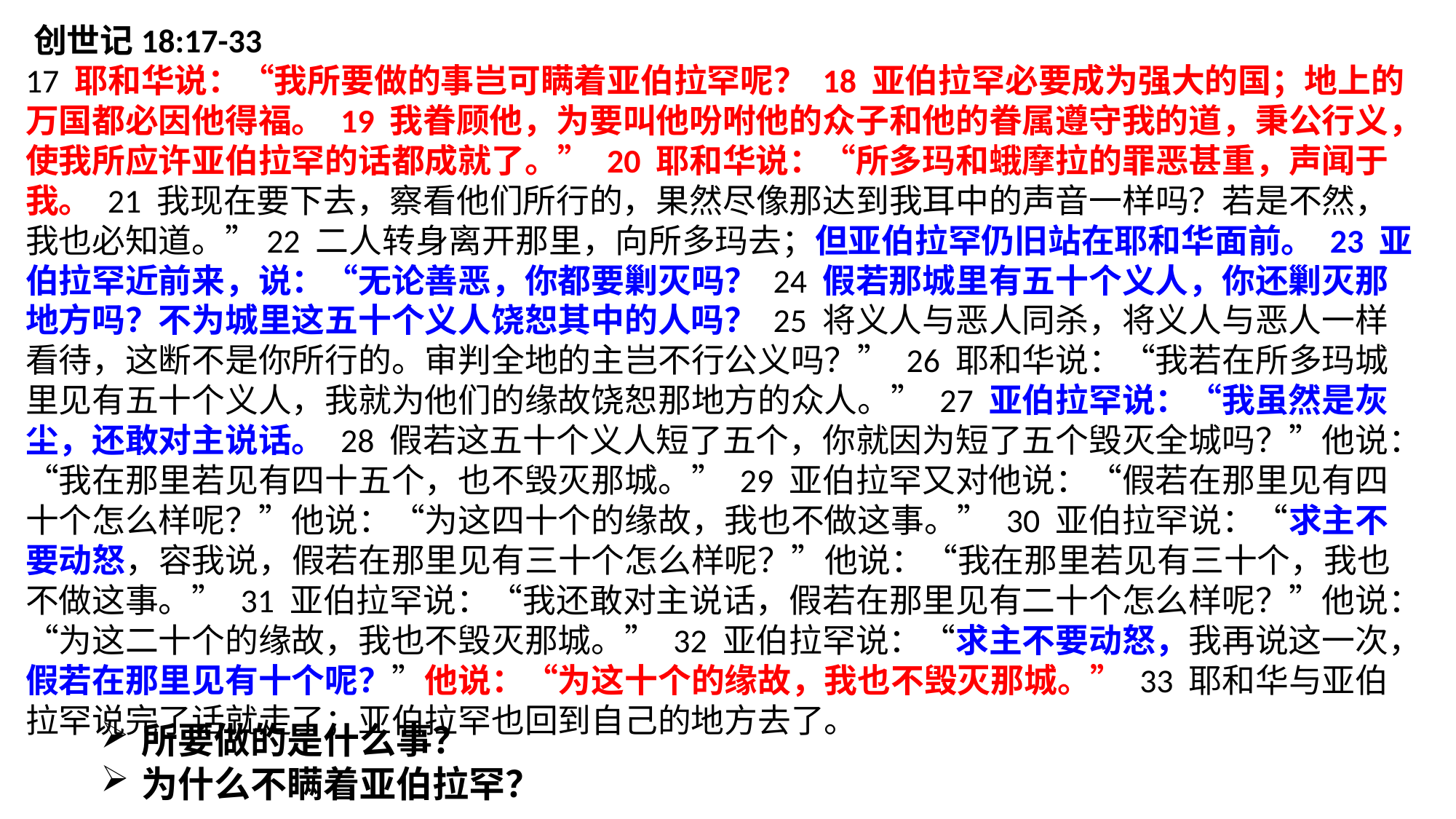

‪创世记‬18:17-33
17 耶和华说：“我所要做的事岂可瞒着亚伯拉罕呢？ 18 亚伯拉罕必要成为强大的国；地上的万国都必因他得福。 19 我眷顾他，为要叫他吩咐他的众子和他的眷属遵守我的道，秉公行义，使我所应许亚伯拉罕的话都成就了。” 20 耶和华说：“所多玛和蛾摩拉的罪恶甚重，声闻于我。 21 我现在要下去，察看他们所行的，果然尽像那达到我耳中的声音一样吗？若是不然，我也必知道。”22 二人转身离开那里，向所多玛去；但亚伯拉罕仍旧站在耶和华面前。 23 亚伯拉罕近前来，说：“无论善恶，你都要剿灭吗？ 24 假若那城里有五十个义人，你还剿灭那地方吗？不为城里这五十个义人饶恕其中的人吗？ 25 将义人与恶人同杀，将义人与恶人一样看待，这断不是你所行的。审判全地的主岂不行公义吗？” 26 耶和华说：“我若在所多玛城里见有五十个义人，我就为他们的缘故饶恕那地方的众人。” 27 亚伯拉罕说：“我虽然是灰尘，还敢对主说话。 28 假若这五十个义人短了五个，你就因为短了五个毁灭全城吗？”他说：“我在那里若见有四十五个，也不毁灭那城。” 29 亚伯拉罕又对他说：“假若在那里见有四十个怎么样呢？”他说：“为这四十个的缘故，我也不做这事。” 30 亚伯拉罕说：“求主不要动怒，容我说，假若在那里见有三十个怎么样呢？”他说：“我在那里若见有三十个，我也不做这事。” 31 亚伯拉罕说：“我还敢对主说话，假若在那里见有二十个怎么样呢？”他说：“为这二十个的缘故，我也不毁灭那城。” 32 亚伯拉罕说：“求主不要动怒，我再说这一次，假若在那里见有十个呢？”他说：“为这十个的缘故，我也不毁灭那城。” 33 耶和华与亚伯拉罕说完了话就走了；亚伯拉罕也回到自己的地方去了。
所要做的是什么事？
为什么不瞒着亚伯拉罕？